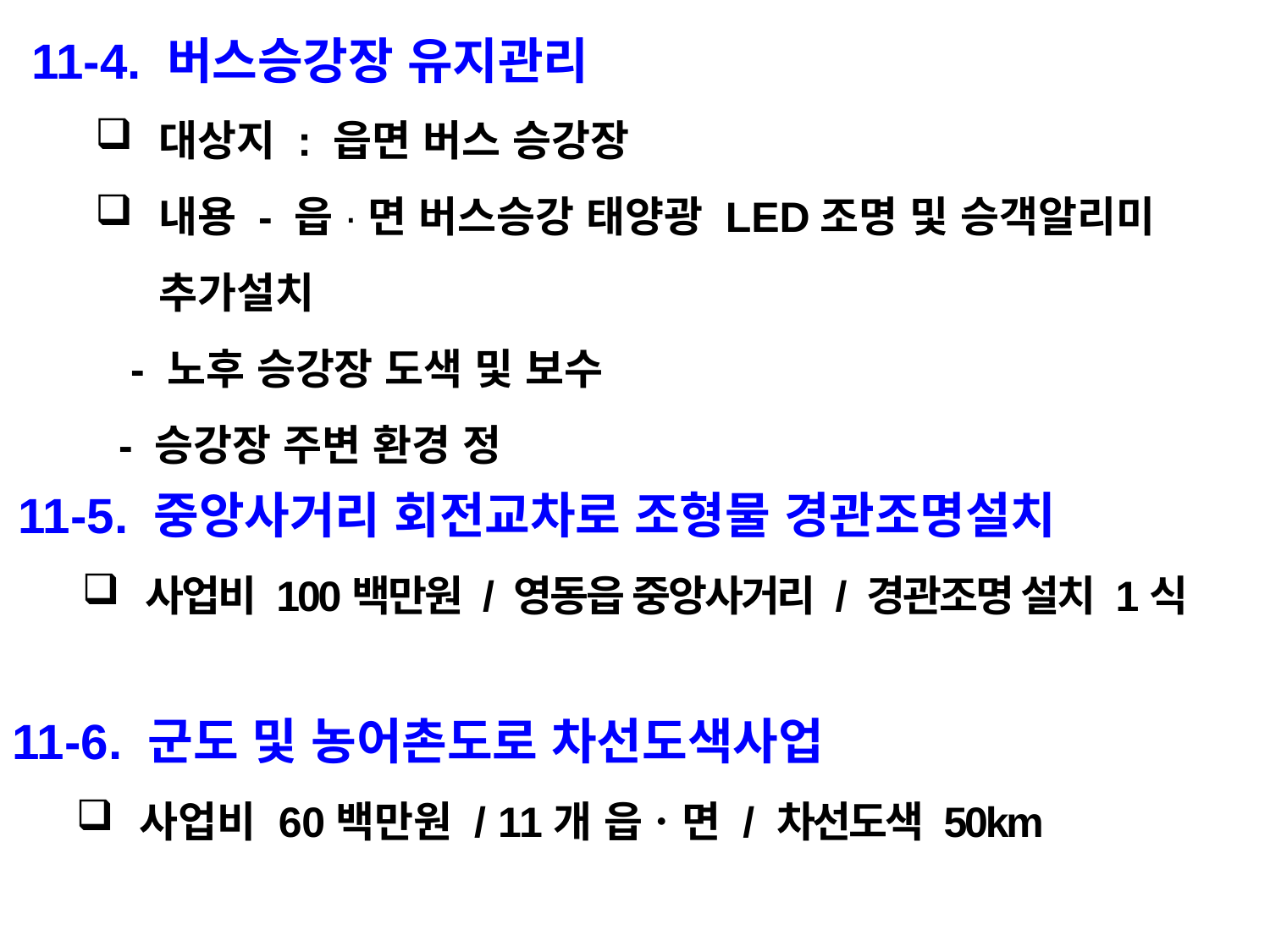

11-4. 버스승강장 유지관리
대상지 : 읍면 버스 승강장
내용 - 읍·면 버스승강 태양광 LED조명 및 승객알리미 추가설치
   - 노후 승강장 도색 및 보수
  - 승강장 주변 환경 정

11-5. 중앙사거리 회전교차로 조형물 경관조명설치
사업비 100백만원 / 영동읍 중앙사거리 / 경관조명 설치 1식
11-6. 군도 및 농어촌도로 차선도색사업
사업비 60백만원 / 11개 읍ㆍ면 / 차선도색 50km